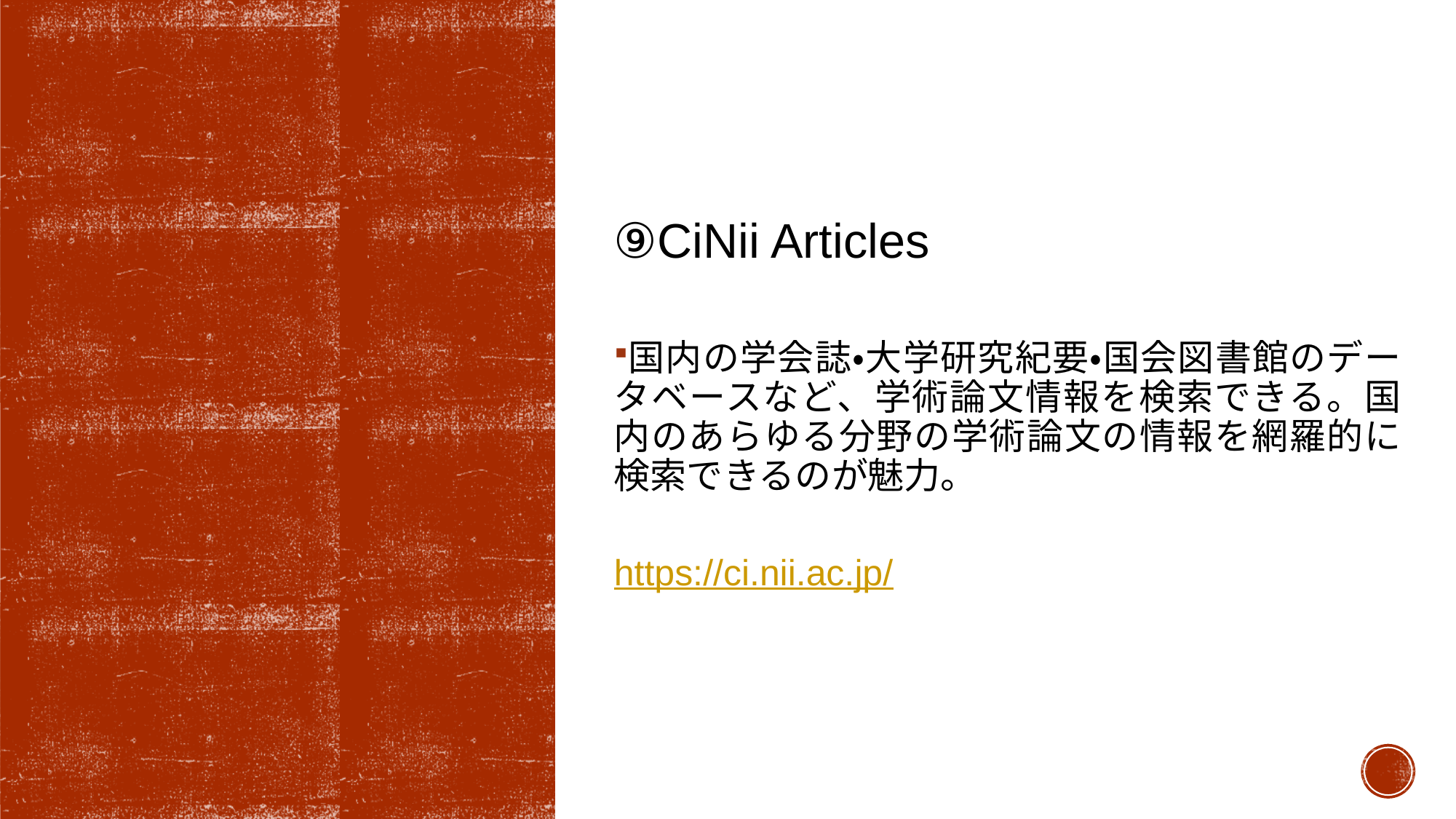

⑨CiNii Articles

国内の学会誌・大学研究紀要・国会図書館のデータベースなど、学術論文情報を検索できる。国内のあらゆる分野の学術論文の情報を網羅的に検索できるのが魅力。

https://ci.nii.ac.jp/

11